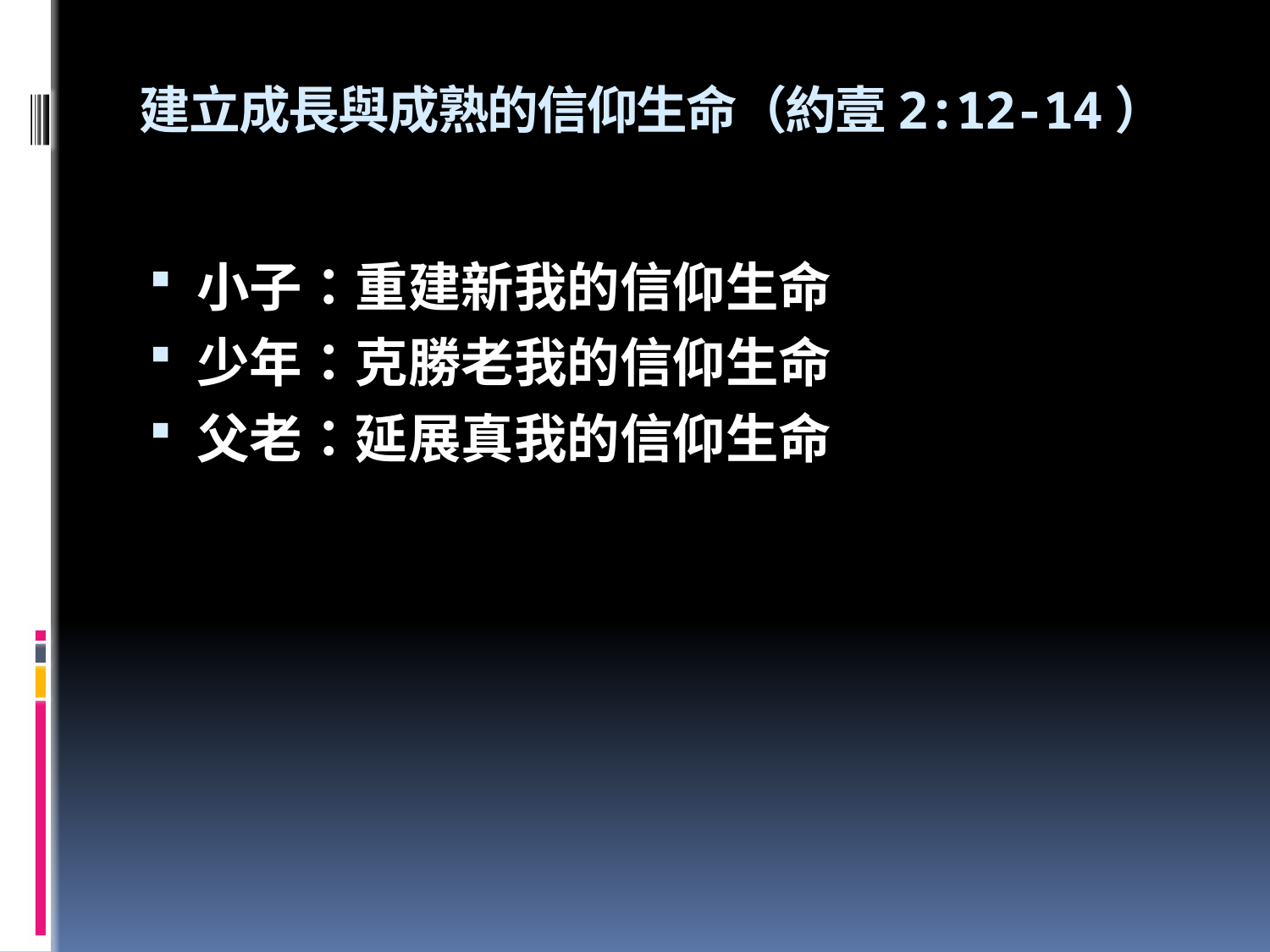

# 建立成長與成熟的信仰生命（約壹2:12-14）
小子：重建新我的信仰生命
少年：克勝老我的信仰生命
父老：延展真我的信仰生命